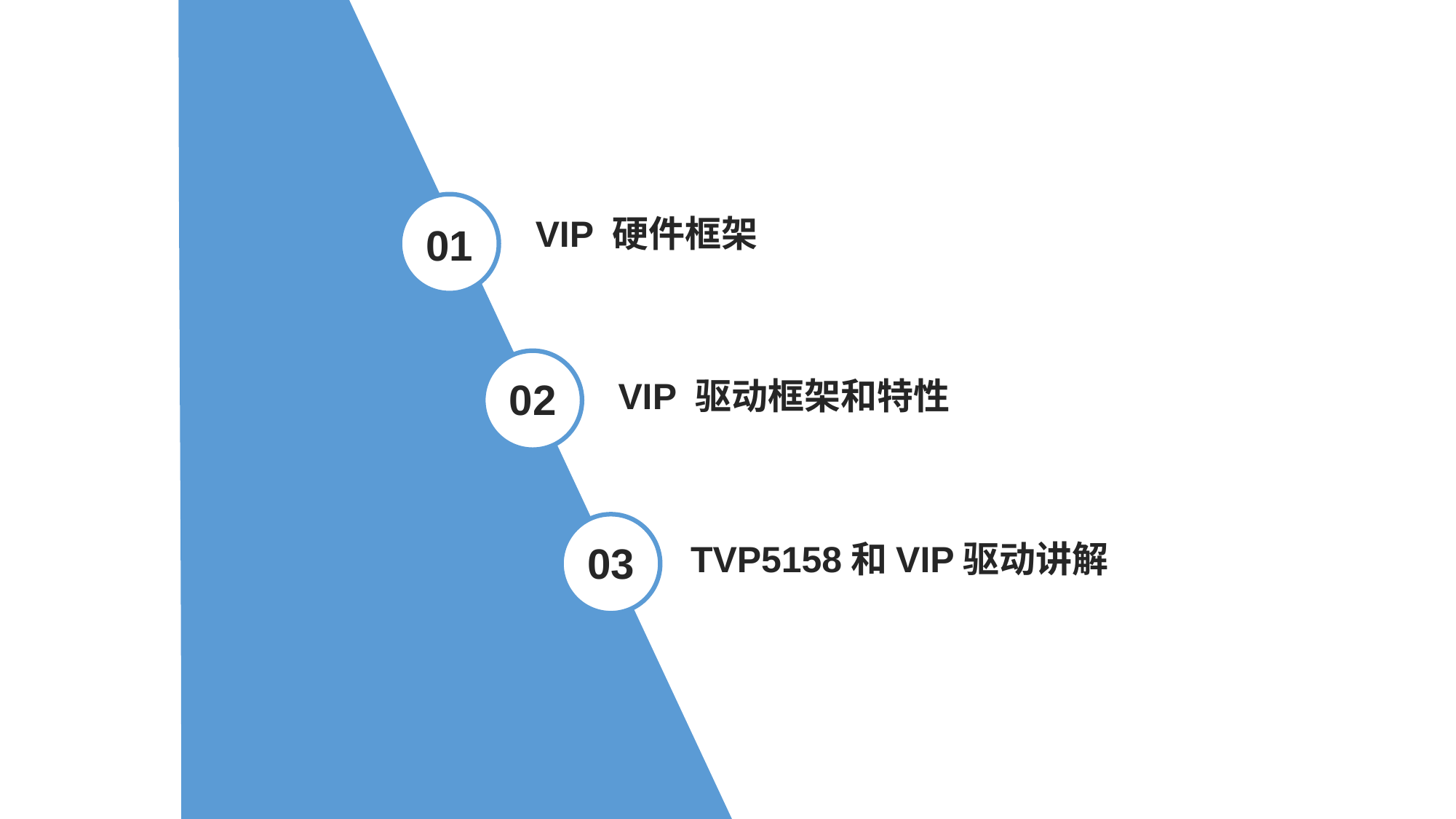

01
VIP 硬件框架

02
VIP 驱动框架和特性

03
TVP5158和VIP驱动讲解